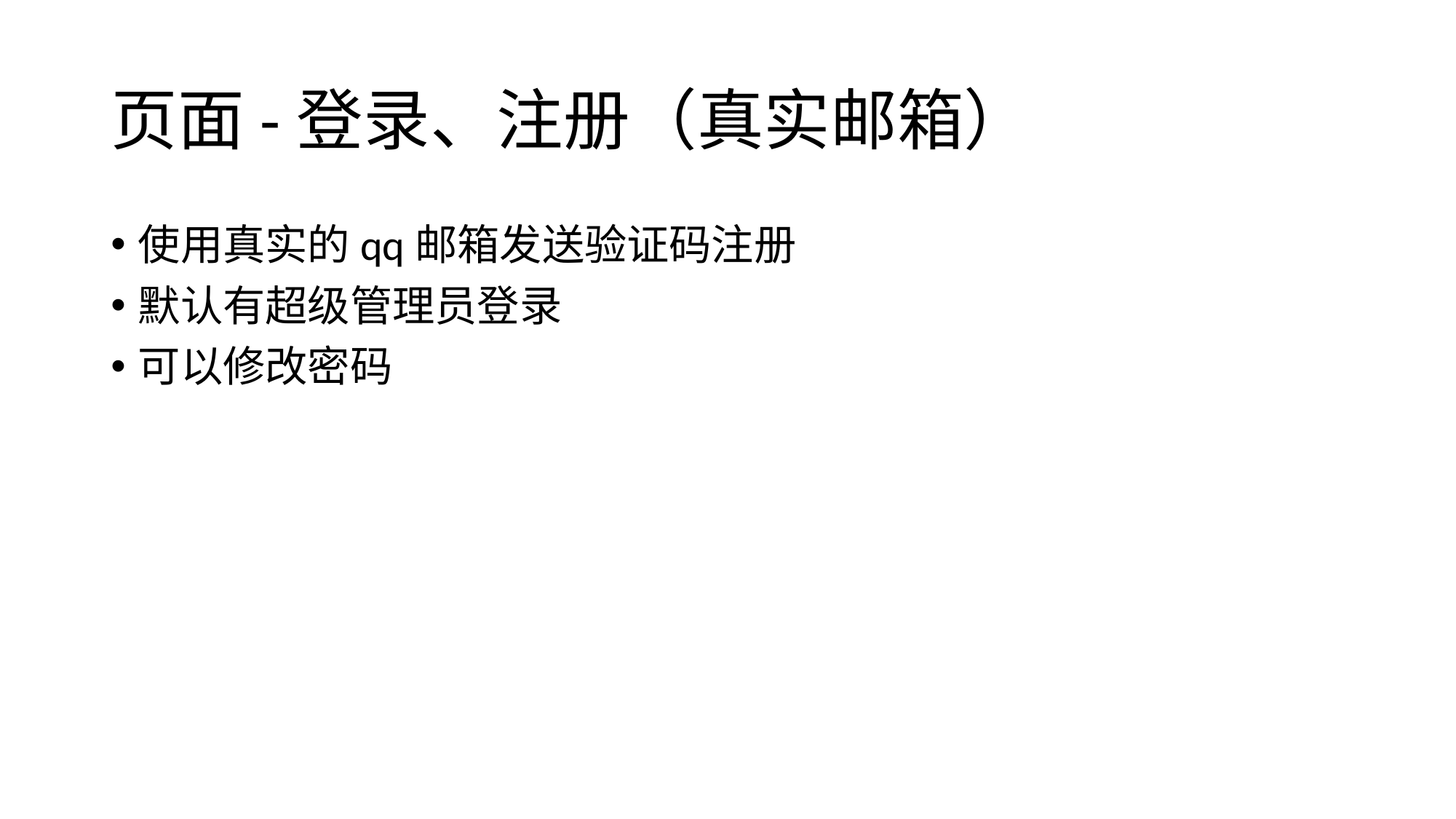

# 页面-登录、注册（真实邮箱）
使用真实的qq邮箱发送验证码注册
默认有超级管理员登录
可以修改密码